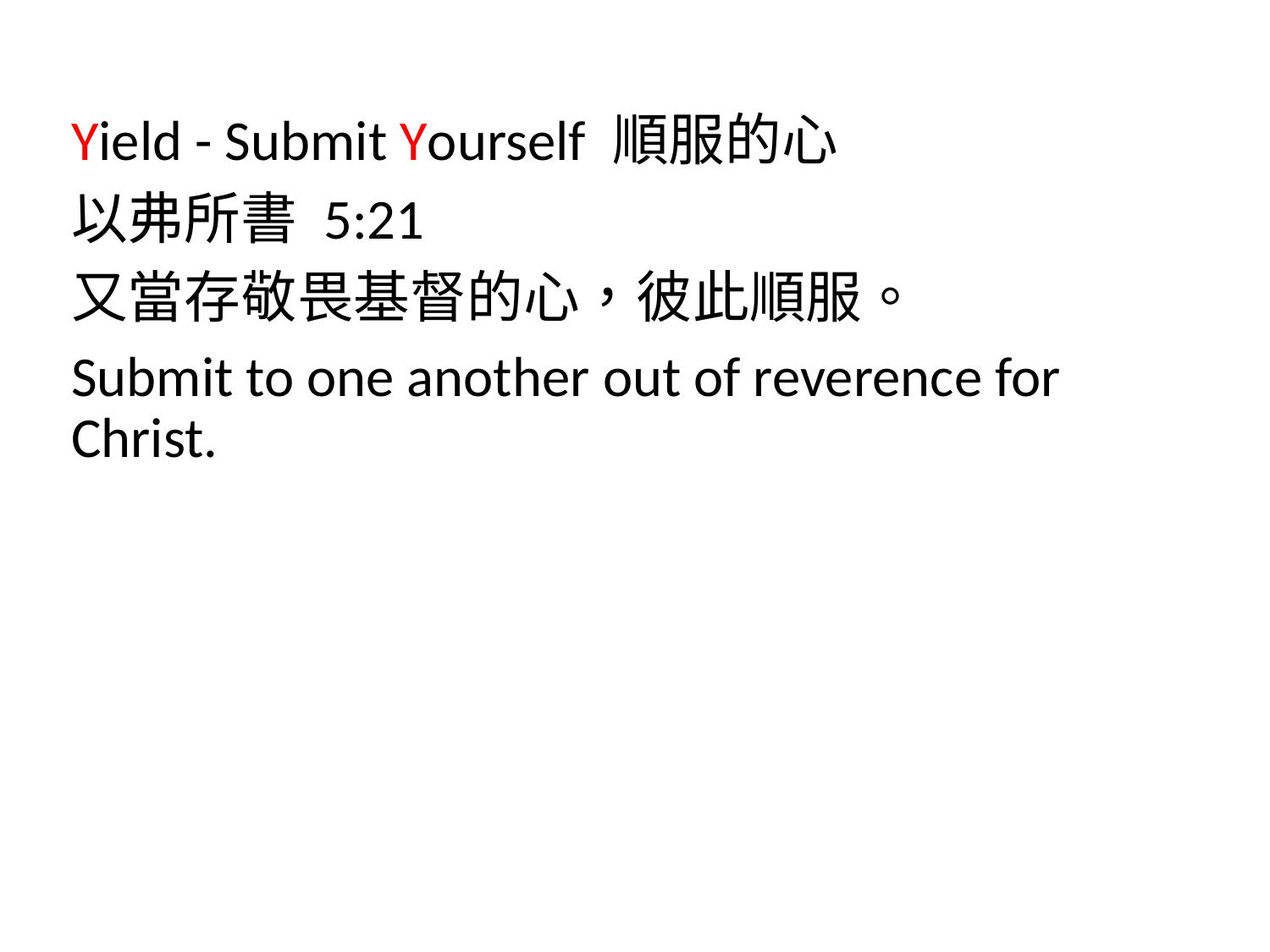

Yield - Submit Yourself 順服的心
以弗所書 5:21
又當存敬畏基督的心，彼此順服。
Submit to one another out of reverence for Christ.